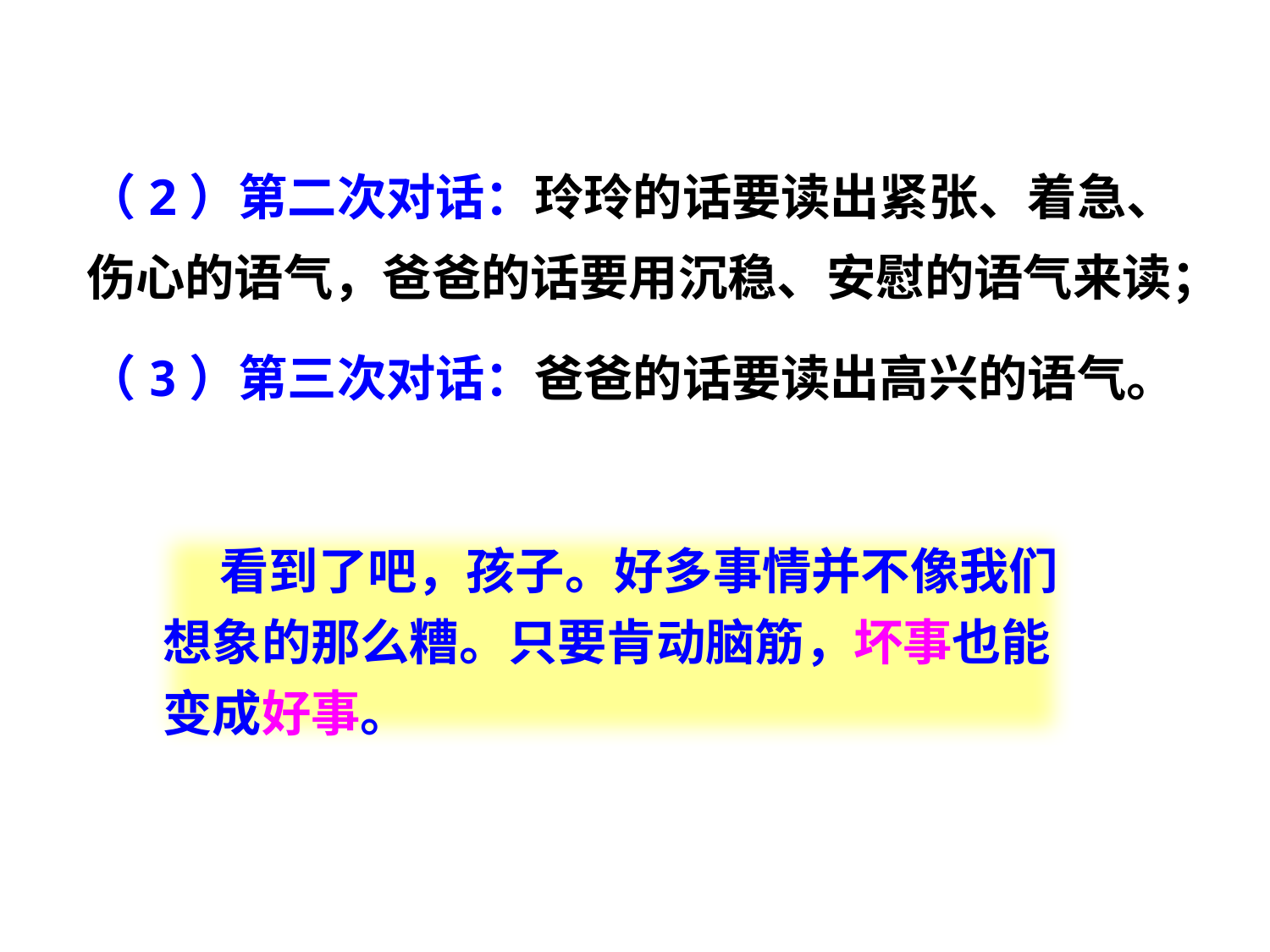

（2）第二次对话：玲玲的话要读出紧张、着急、伤心的语气，爸爸的话要用沉稳、安慰的语气来读；
（3）第三次对话：爸爸的话要读出高兴的语气。
    看到了吧，孩子。好多事情并不像我们想象的那么糟。只要肯动脑筋，坏事也能变成好事。